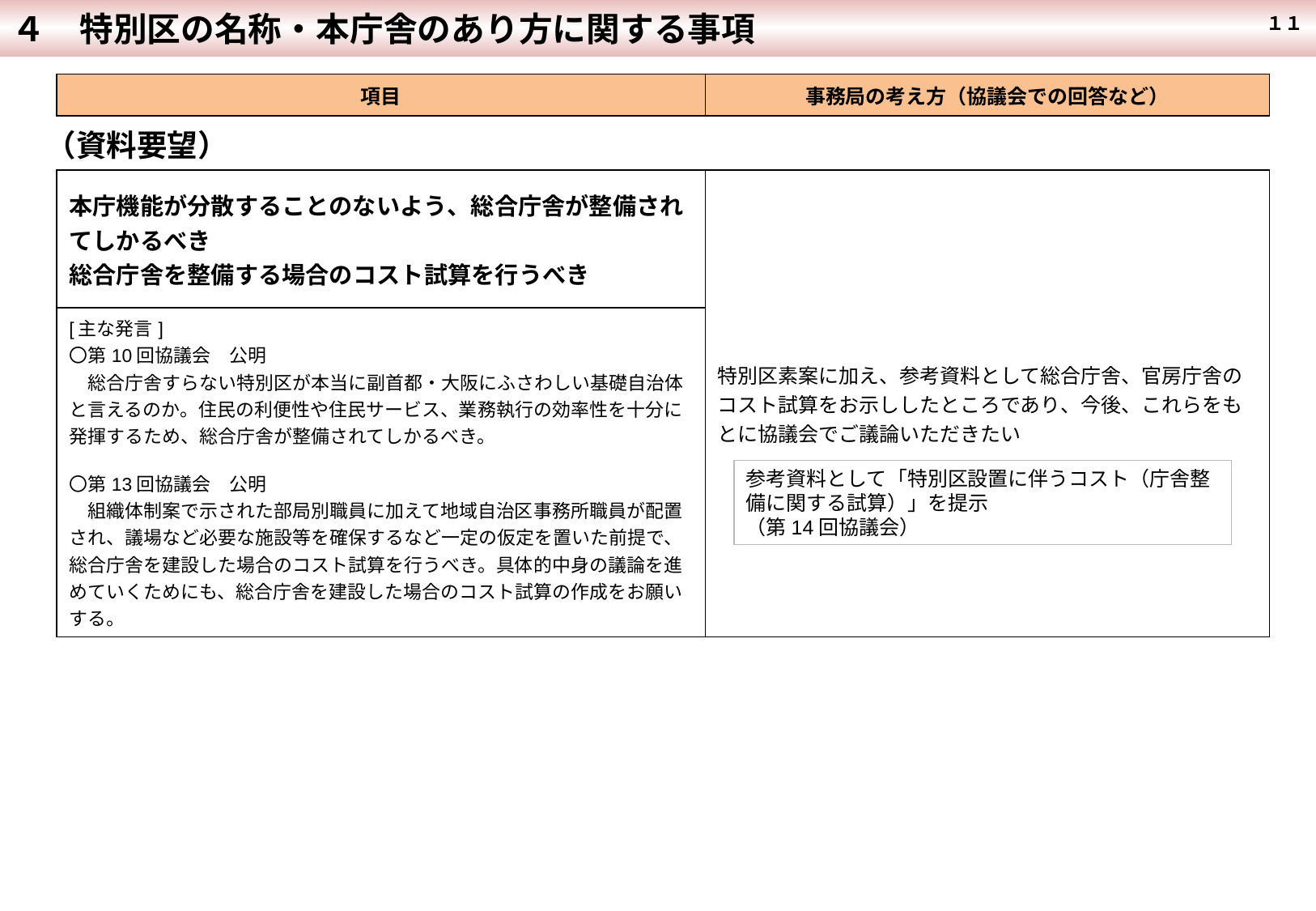

４　特別区の名称・本庁舎のあり方に関する事項
 １１
| 項目 | 事務局の考え方（協議会での回答など） |
| --- | --- |
（資料要望）
| 本庁機能が分散することのないよう、総合庁舎が整備されてしかるべき 総合庁舎を整備する場合のコスト試算を行うべき | 特別区素案に加え、参考資料として総合庁舎、官房庁舎のコスト試算をお示ししたところであり、今後、これらをもとに協議会でご議論いただきたい |
| --- | --- |
| [主な発言] 〇第10回協議会　公明 　総合庁舎すらない特別区が本当に副首都・大阪にふさわしい基礎自治体と言えるのか。住民の利便性や住民サービス、業務執行の効率性を十分に発揮するため、総合庁舎が整備されてしかるべき。 〇第13回協議会　公明 　組織体制案で示された部局別職員に加えて地域自治区事務所職員が配置され、議場など必要な施設等を確保するなど一定の仮定を置いた前提で、総合庁舎を建設した場合のコスト試算を行うべき。具体的中身の議論を進めていくためにも、総合庁舎を建設した場合のコスト試算の作成をお願いする。 |  |
参考資料として「特別区設置に伴うコスト（庁舎整備に関する試算）」を提示
（第14回協議会）